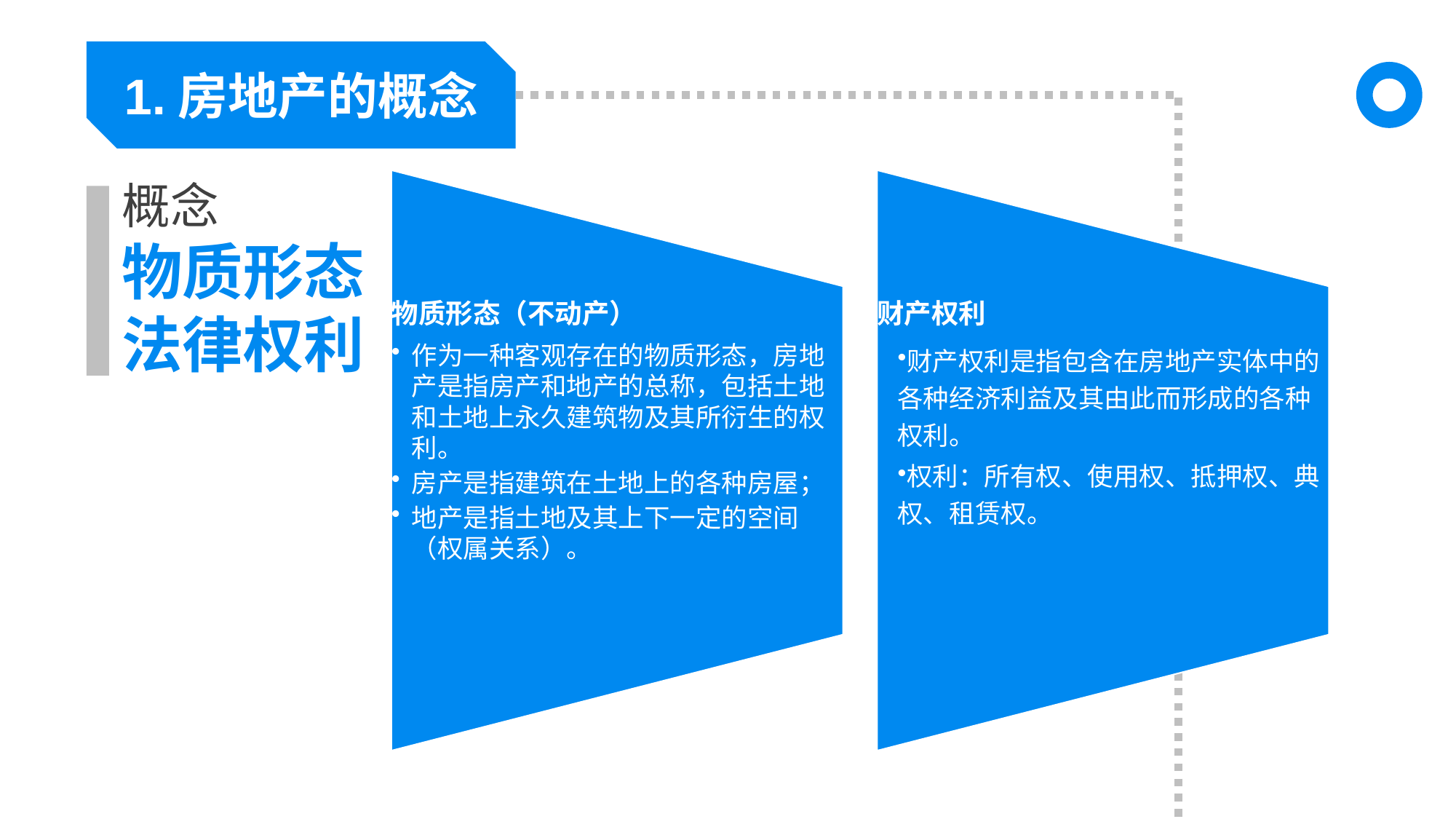

1.房地产的概念

概念
物质形态法律权利
物质形态（不动产）
作为一种客观存在的物质形态，房地产是指房产和地产的总称，包括土地和土地上永久建筑物及其所衍生的权利。
房产是指建筑在土地上的各种房屋；
地产是指土地及其上下一定的空间（权属关系）。
财产权利
财产权利是指包含在房地产实体中的各种经济利益及其由此而形成的各种权利。
权利：所有权、使用权、抵押权、典权、租赁权。